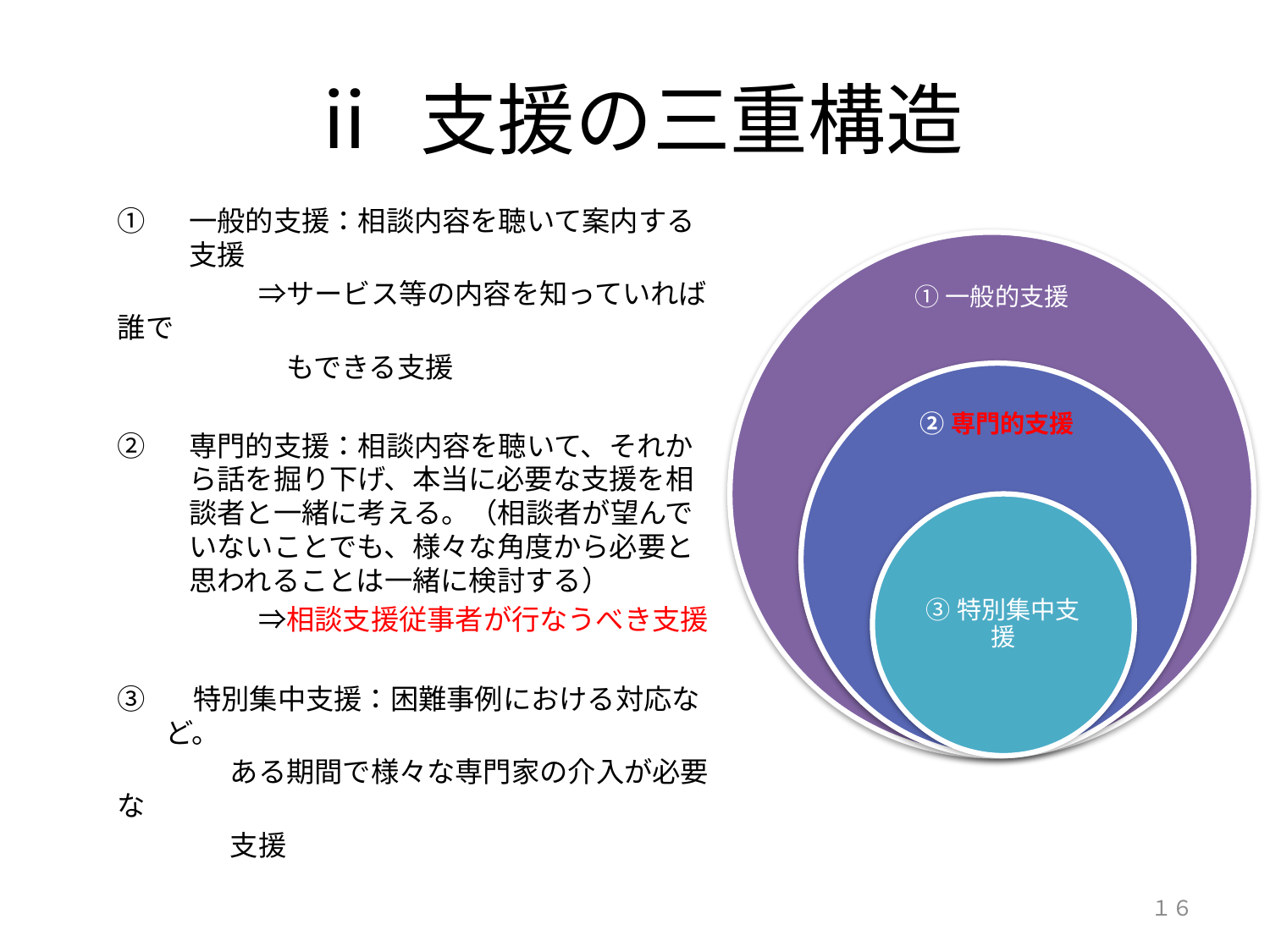

# ⅱ 支援の三重構造
一般的支援：相談内容を聴いて案内する支援
　　　　　⇒サービス等の内容を知っていれば誰で
　　　　　　もできる支援

専門的支援：相談内容を聴いて、それから話を掘り下げ、本当に必要な支援を相談者と一緒に考える。（相談者が望んでいないことでも、様々な角度から必要と思われることは一緒に検討する）
　　　　　⇒相談支援従事者が行なうべき支援

　特別集中支援：困難事例における対応など。
　　　　ある期間で様々な専門家の介入が必要な
　　　　支援

①一般的支援
②専門的支援
③特別集中支援
１６